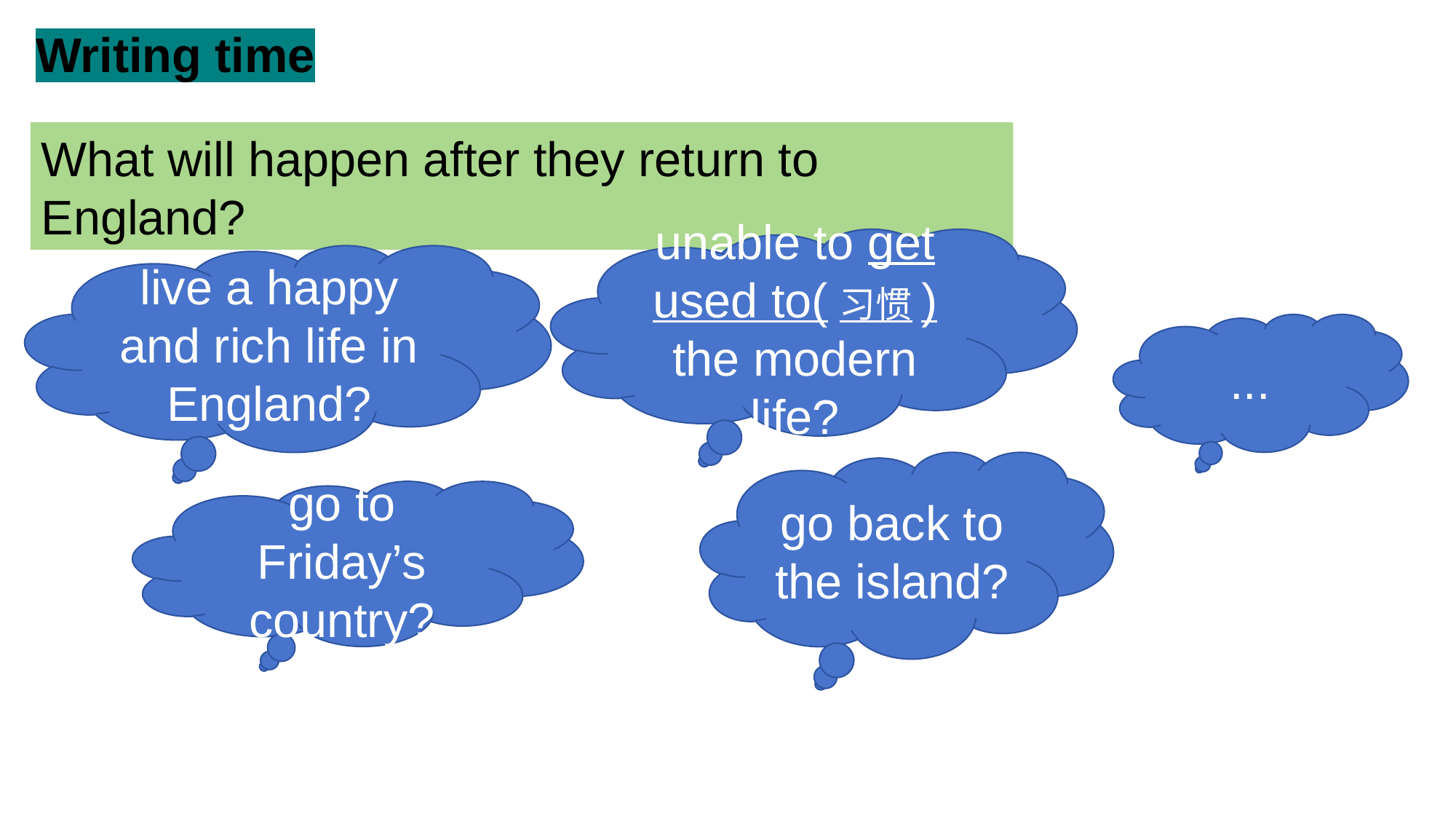

Writing time
What will happen after they return to England?
unable to get used to(习惯) the modern life?
live a happy and rich life in England?
...
go back to the island?
go to Friday’s country?